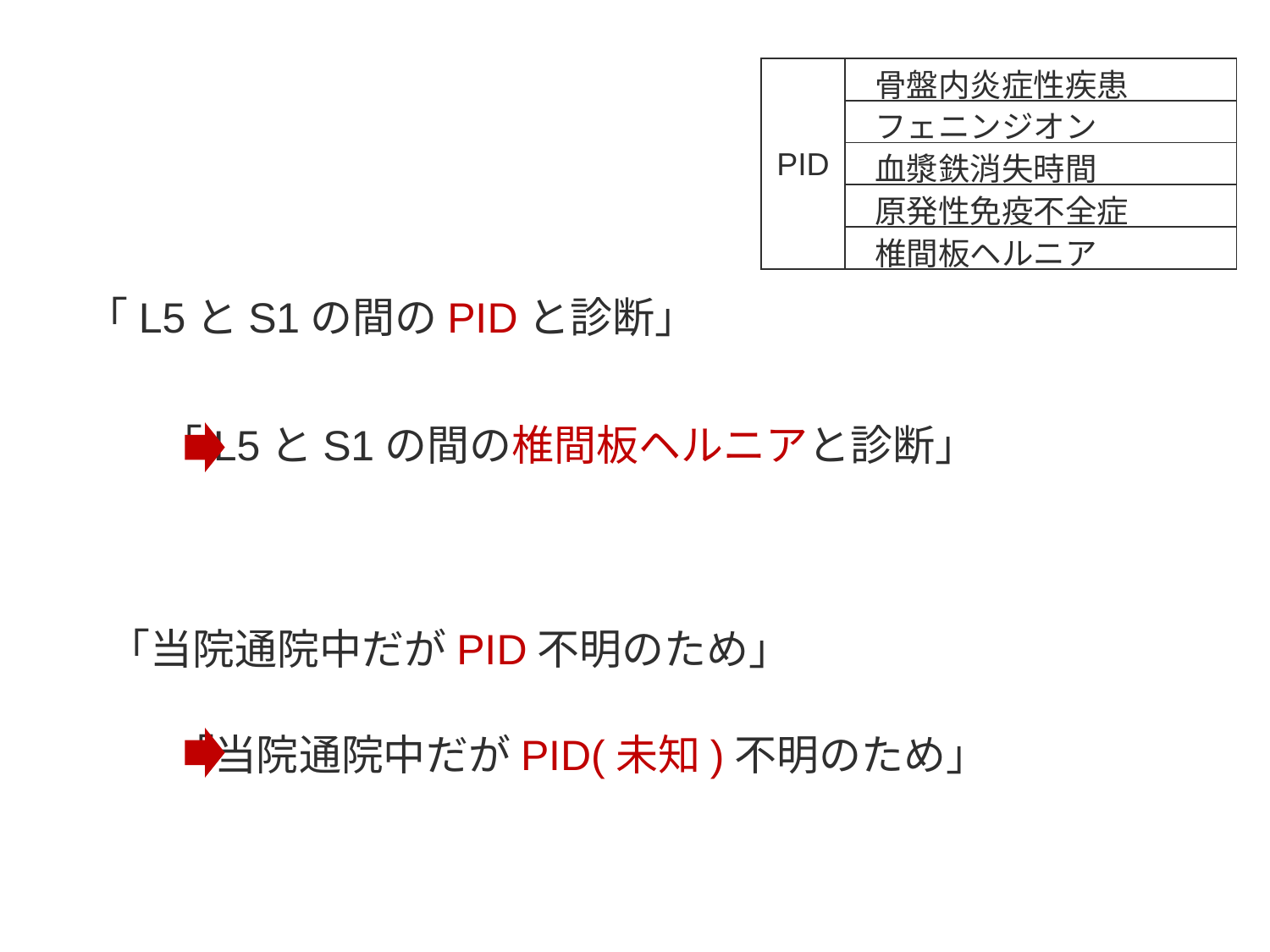

| PID | 骨盤内炎症性疾患 |
| --- | --- |
|  | フェニンジオン |
|  | 血漿鉄消失時間 |
|  | 原発性免疫不全症 |
|  | 椎間板ヘルニア |
「L5とS1の間のPIDと診断」
「L5とS1の間の椎間板ヘルニアと診断」

「当院通院中だがPID不明のため」
「当院通院中だがPID(未知)不明のため」